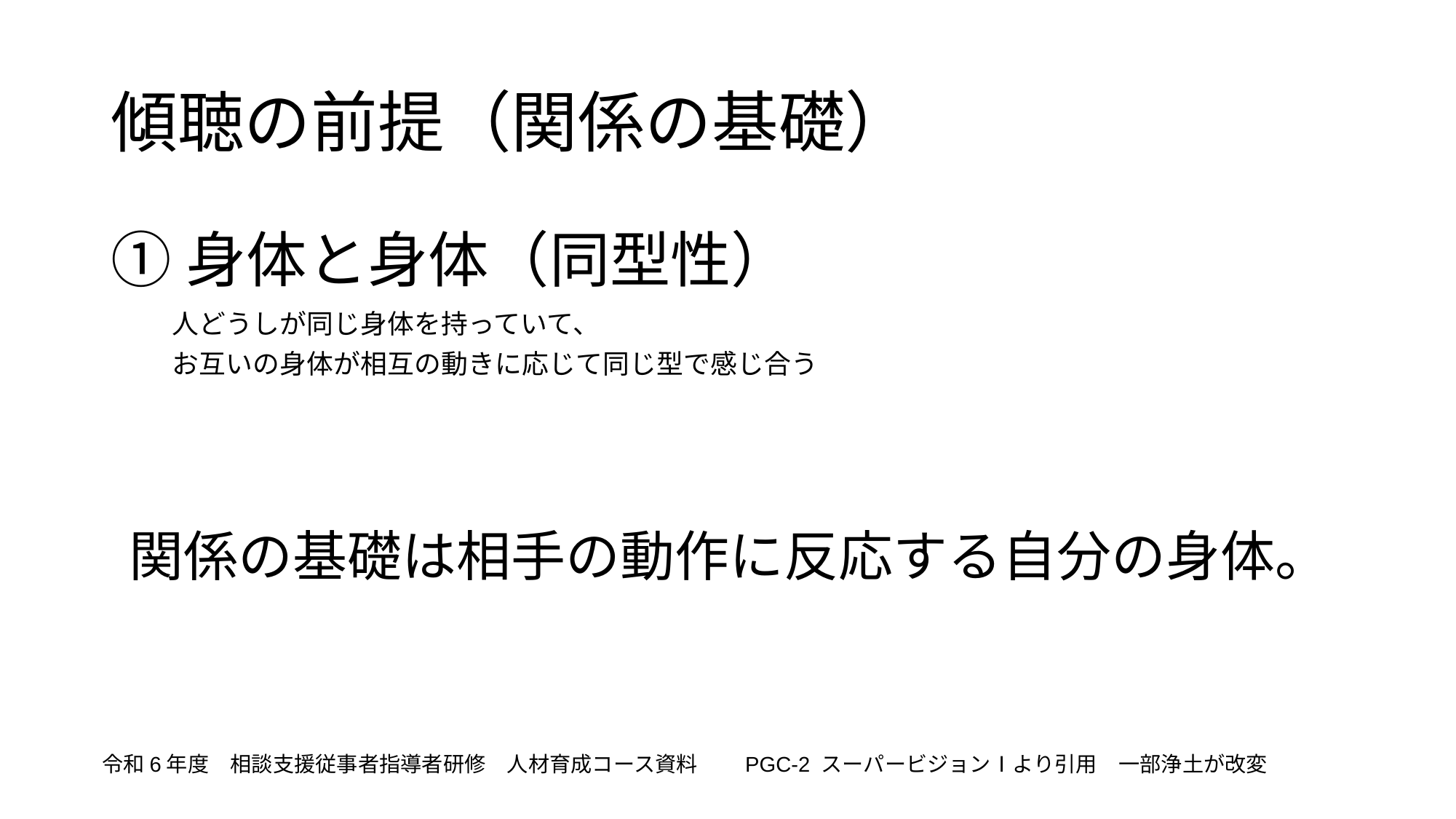

# 傾聴の前提（関係の基礎）
①身体と身体（同型性）
人どうしが同じ身体を持っていて、
お互いの身体が相互の動きに応じて同じ型で感じ合う
関係の基礎は相手の動作に反応する自分の身体。
令和6年度　相談支援従事者指導者研修　人材育成コース資料　　PGC-2 スーパービジョンⅠより引用　一部浄土が改変